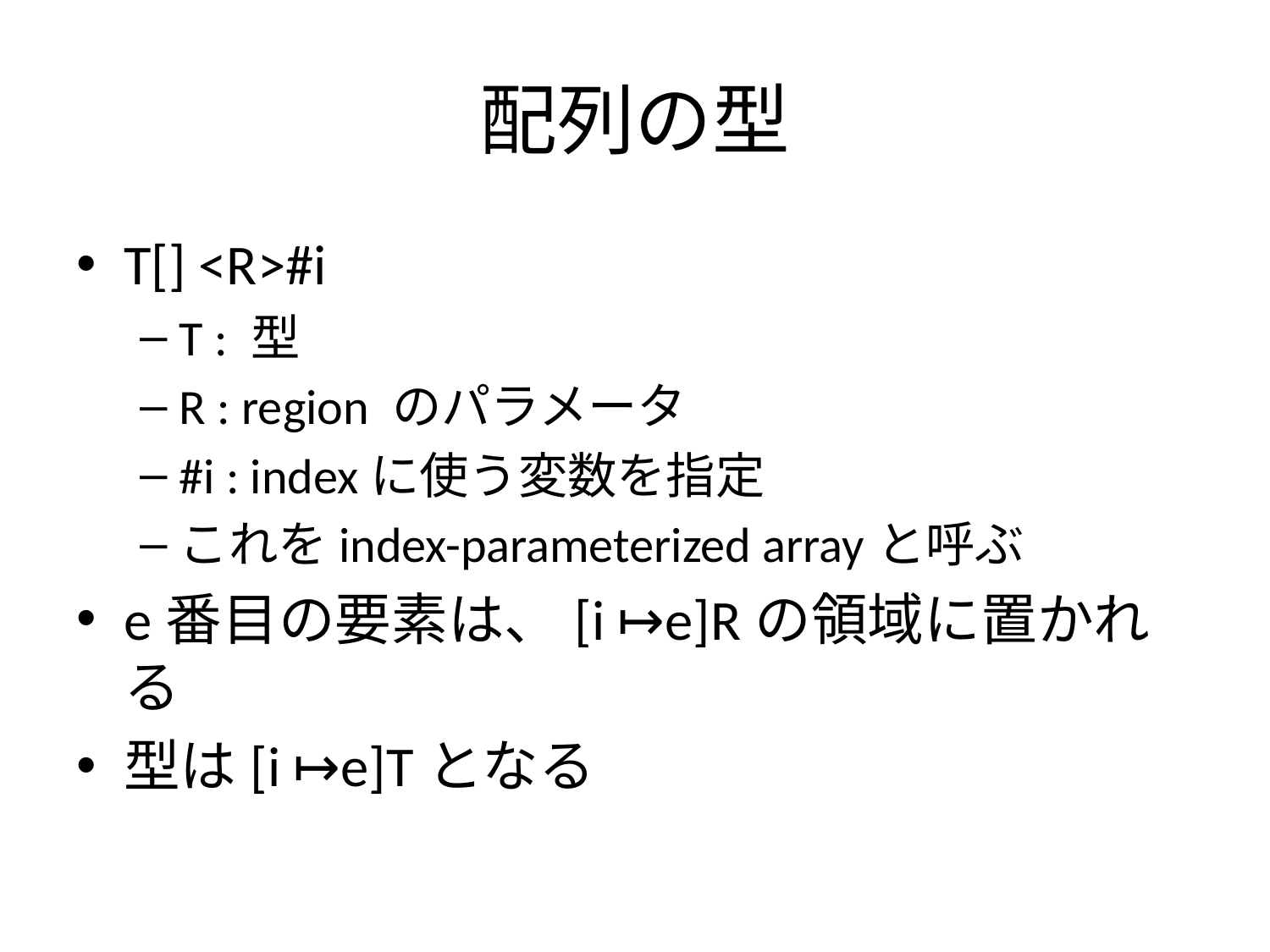

# 配列の型
T[] <R>#i
T : 型
R : region のパラメータ
#i : indexに使う変数を指定
これをindex-parameterized arrayと呼ぶ
e番目の要素は、[i ↦e]Rの領域に置かれる
型は[i ↦e]Tとなる